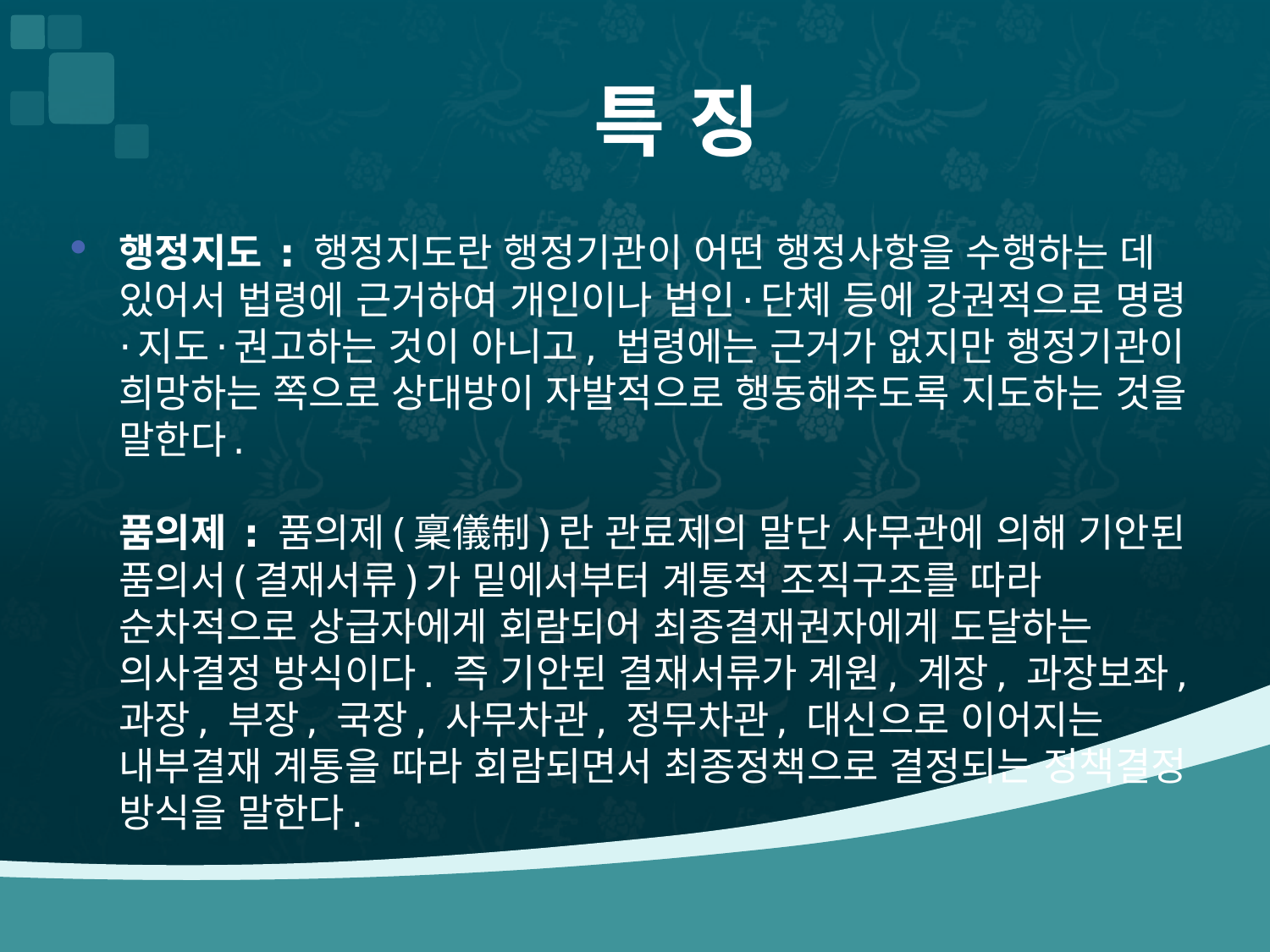

# 특 징
행정지도 : 행정지도란 행정기관이 어떤 행정사항을 수행하는 데 있어서 법령에 근거하여 개인이나 법인·단체 등에 강권적으로 명령·지도·권고하는 것이 아니고, 법령에는 근거가 없지만 행정기관이 희망하는 쪽으로 상대방이 자발적으로 행동해주도록 지도하는 것을 말한다.
품의제 : 품의제(稟儀制)란 관료제의 말단 사무관에 의해 기안된 품의서(결재서류)가 밑에서부터 계통적 조직구조를 따라 순차적으로 상급자에게 회람되어 최종결재권자에게 도달하는 의사결정 방식이다. 즉 기안된 결재서류가 계원, 계장, 과장보좌, 과장, 부장, 국장, 사무차관, 정무차관, 대신으로 이어지는 내부결재 계통을 따라 회람되면서 최종정책으로 결정되는 정책결정 방식을 말한다.